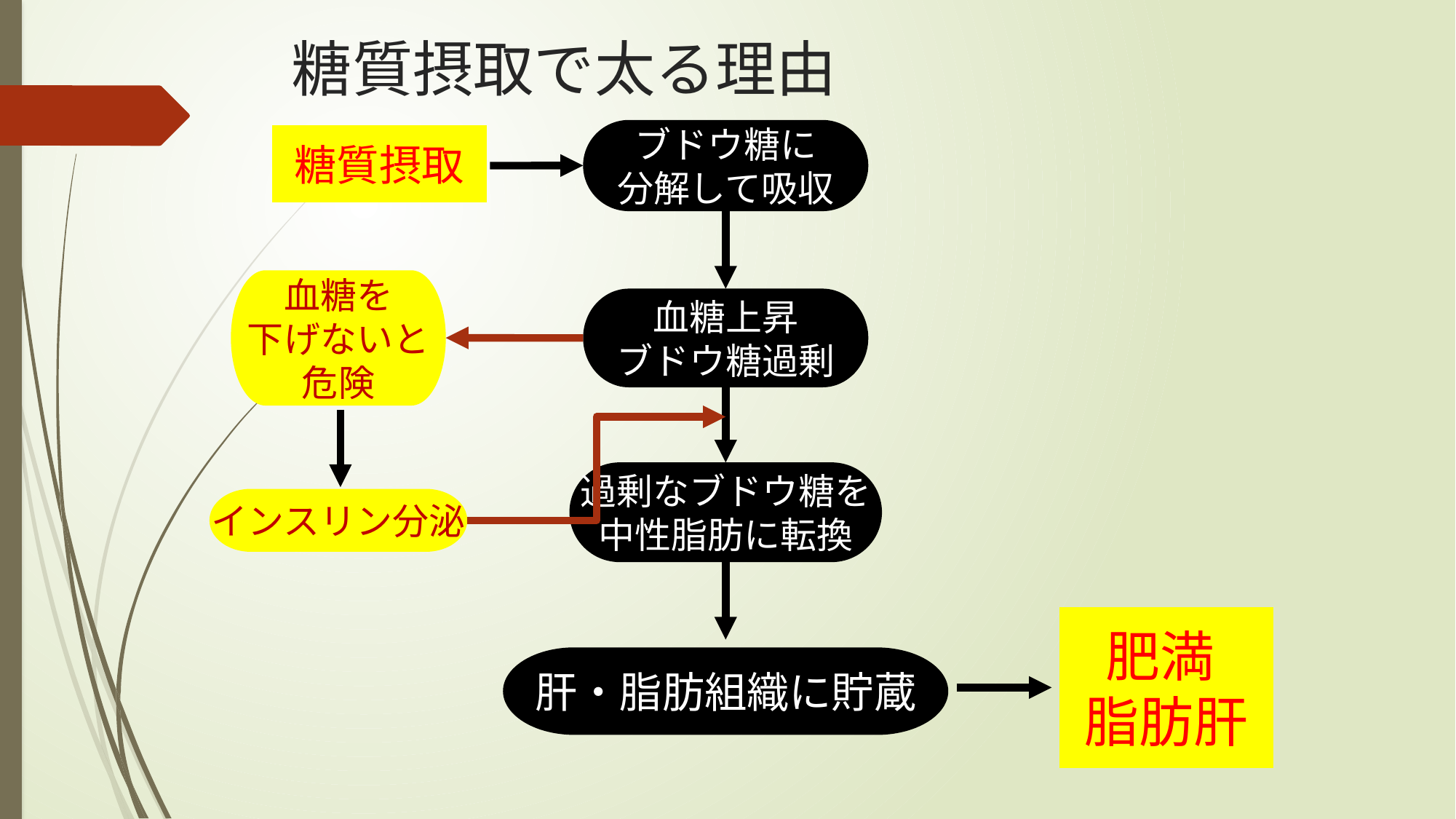

# 糖質摂取で太る理由
ブドウ糖に
分解して吸収
糖質摂取
血糖上昇
ブドウ糖過剰
血糖を
下げないと
危険
過剰なブドウ糖を
中性脂肪に転換
インスリン分泌
肝・脂肪組織に貯蔵
肥満
脂肪肝